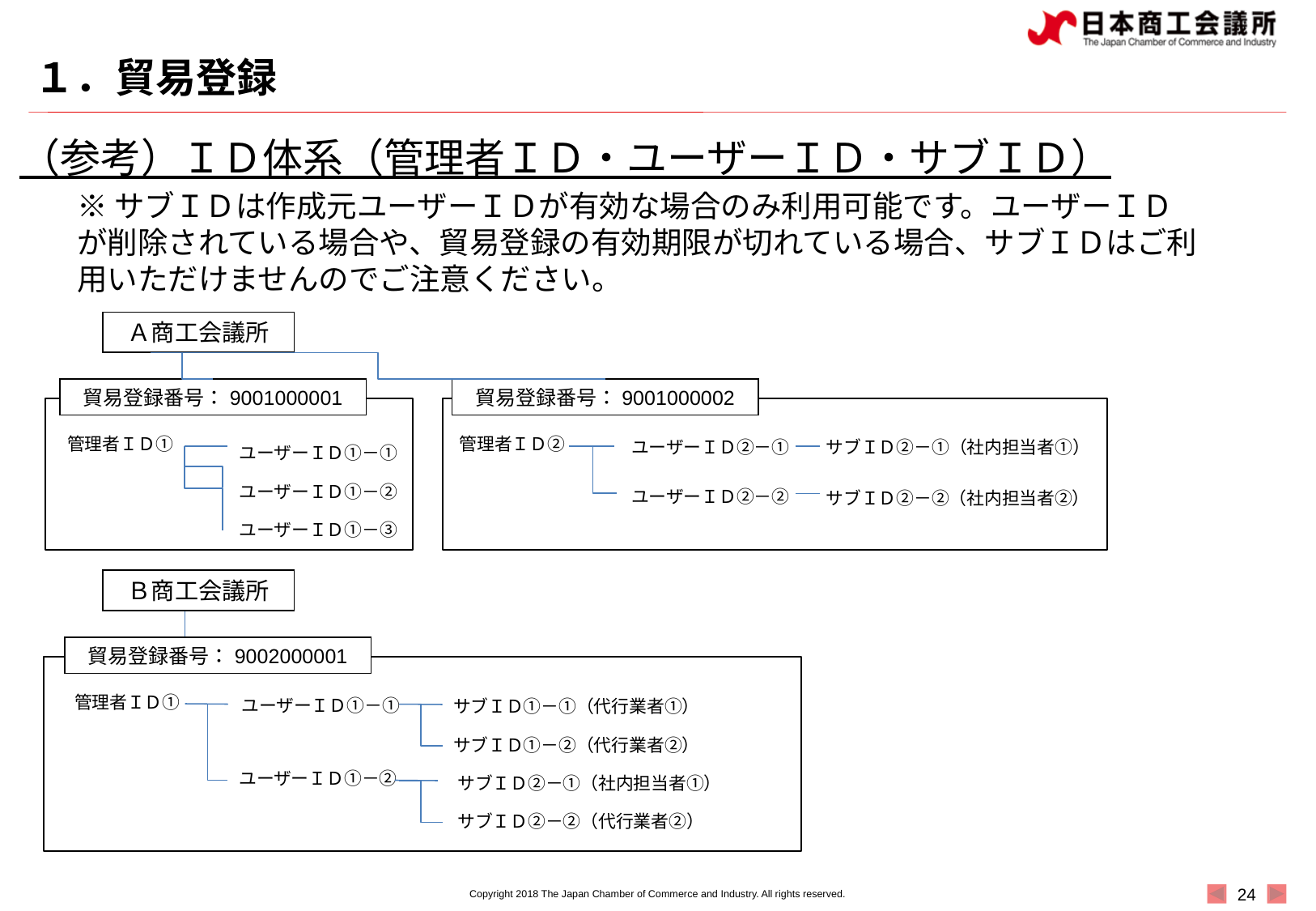

# １．貿易登録
（参考）ＩＤ体系（管理者ＩＤ・ユーザーＩＤ・サブＩＤ）
※サブＩＤは作成元ユーザーＩＤが有効な場合のみ利用可能です。ユーザーＩＤが削除されている場合や、貿易登録の有効期限が切れている場合、サブＩＤはご利用いただけませんのでご注意ください。
Ａ商工会議所
貿易登録番号：9001000001
貿易登録番号：9001000002

管理者ＩＤ①
管理者ＩＤ②
ユーザーＩＤ②－①
サブＩＤ②－①（社内担当者①）
ユーザーＩＤ①－①
ユーザーＩＤ①－②
ユーザーＩＤ②－②
サブＩＤ②－②（社内担当者②）
ユーザーＩＤ①－③
Ｂ商工会議所
貿易登録番号：9002000001

管理者ＩＤ①
ユーザーＩＤ①－①
サブＩＤ①－①（代行業者①）
サブＩＤ①－②（代行業者②）
ユーザーＩＤ①－②
サブＩＤ②－①（社内担当者①）
サブＩＤ②－②（代行業者②）
Copyright 2018 The Japan Chamber of Commerce and Industry. All rights reserved.
24